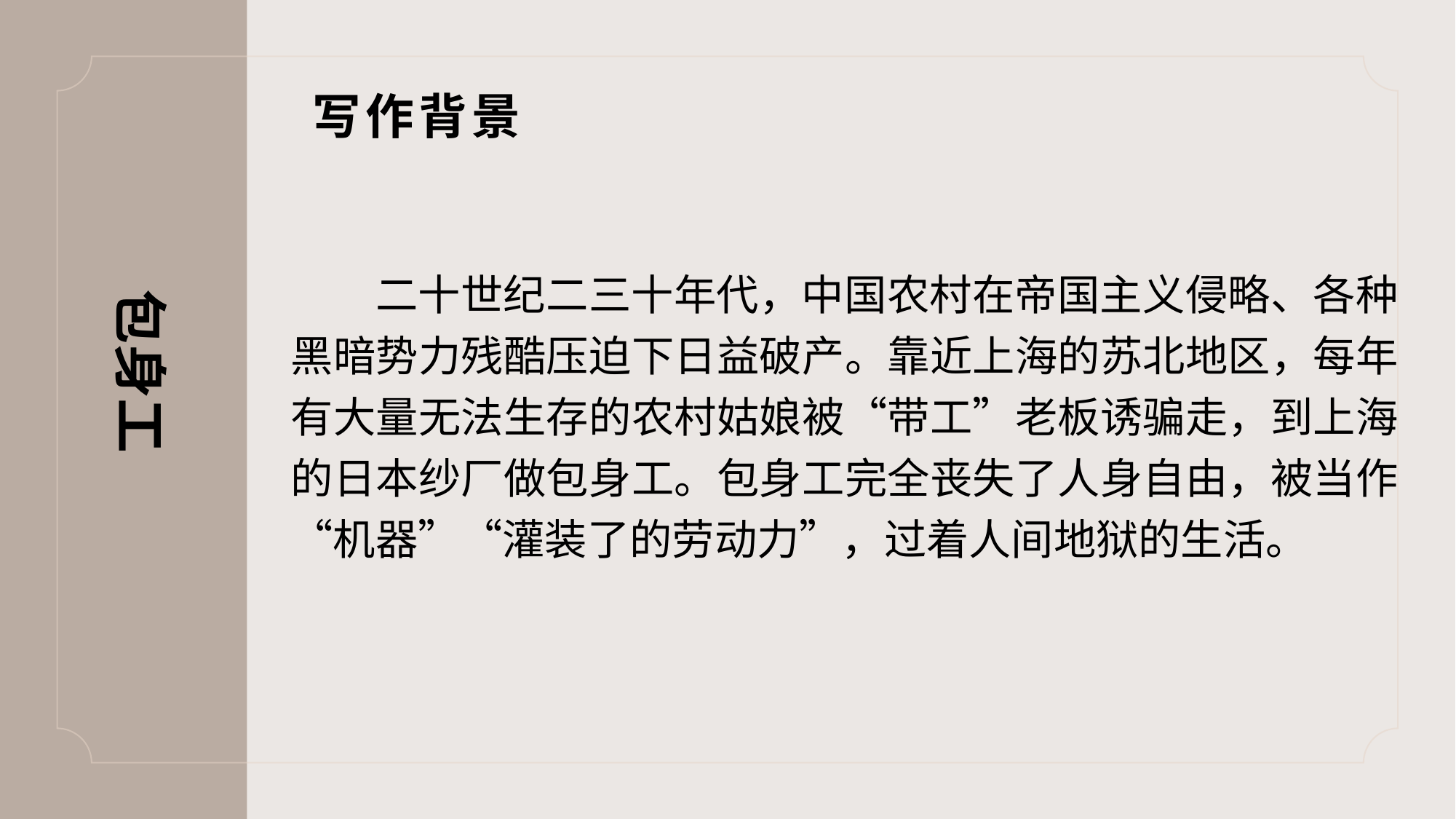

写作背景
二十世纪二三十年代，中国农村在帝国主义侵略、各种黑暗势力残酷压迫下日益破产。靠近上海的苏北地区，每年有大量无法生存的农村姑娘被“带工”老板诱骗走，到上海的日本纱厂做包身工。包身工完全丧失了人身自由，被当作“机器”“灌装了的劳动力”，过着人间地狱的生活。
包身工